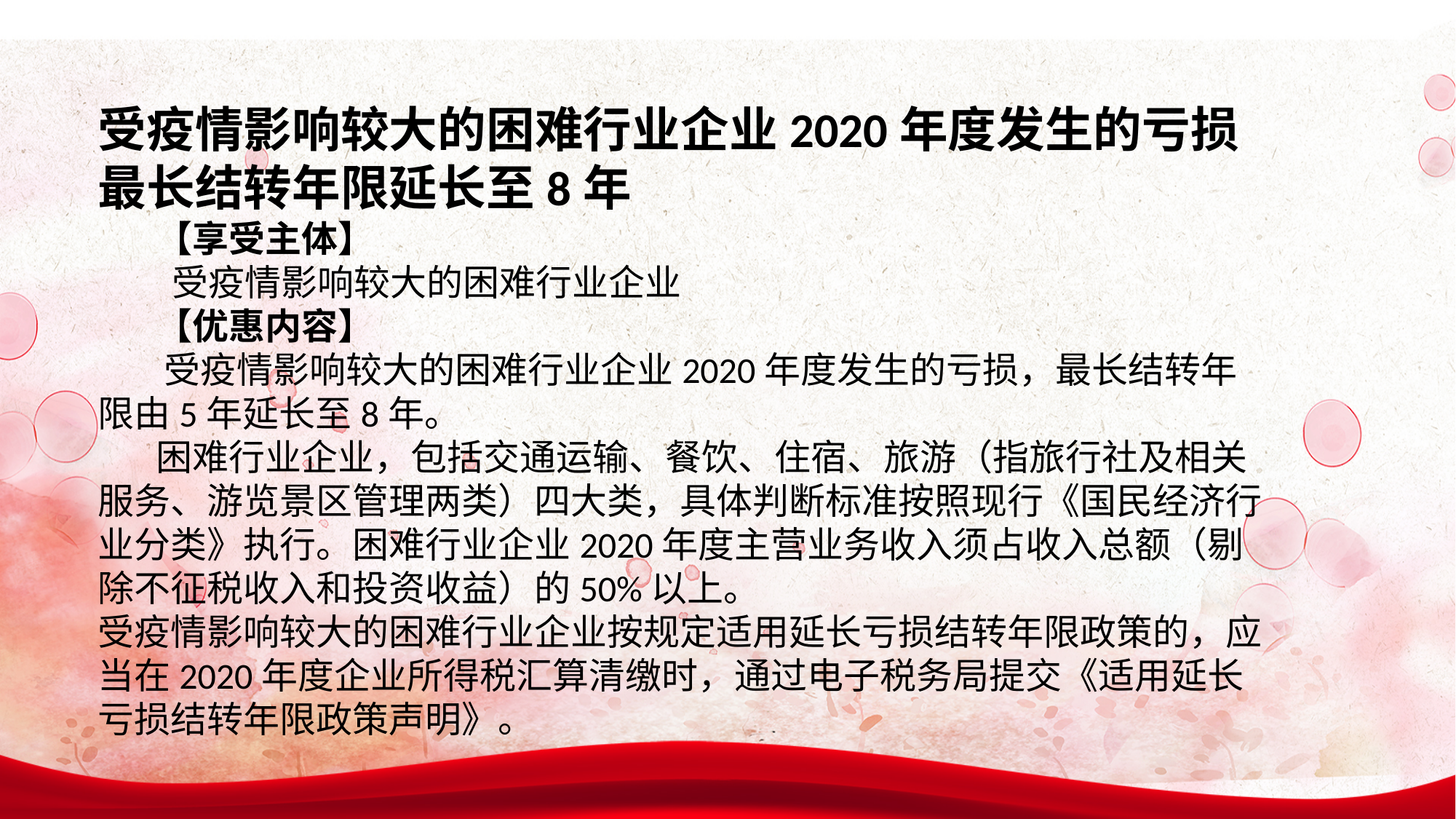

受疫情影响较大的困难行业企业2020年度发生的亏损最长结转年限延长至8年
      【享受主体】
        受疫情影响较大的困难行业企业
      【优惠内容】
       受疫情影响较大的困难行业企业2020年度发生的亏损，最长结转年限由5年延长至8年。
      困难行业企业，包括交通运输、餐饮、住宿、旅游（指旅行社及相关服务、游览景区管理两类）四大类，具体判断标准按照现行《国民经济行业分类》执行。困难行业企业2020年度主营业务收入须占收入总额（剔除不征税收入和投资收益）的50%以上。
受疫情影响较大的困难行业企业按规定适用延长亏损结转年限政策的，应当在2020年度企业所得税汇算清缴时，通过电子税务局提交《适用延长亏损结转年限政策声明》。